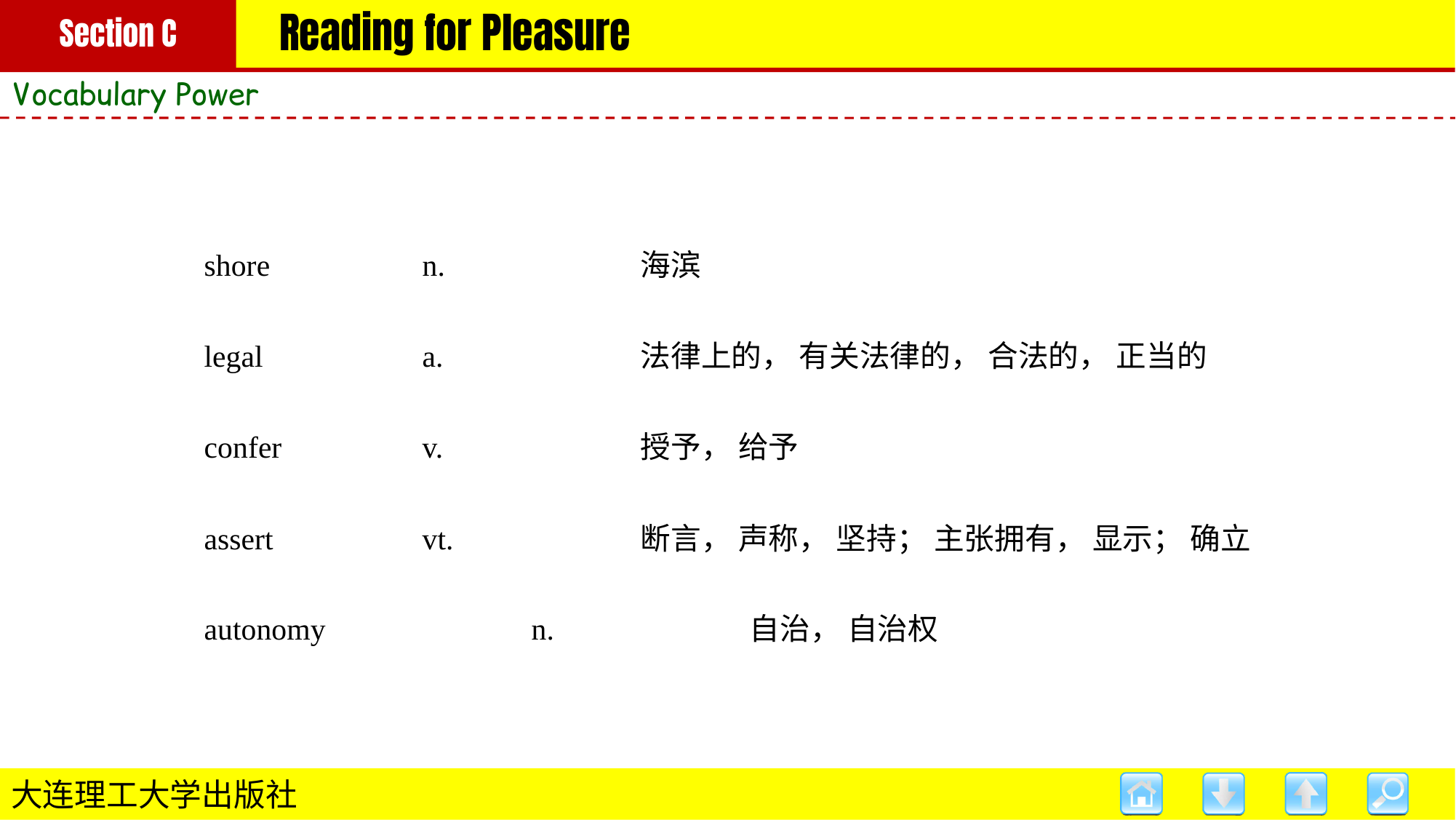

Section C
# Reading for Pleasure
Vocabulary Power
shore 		n. 		海滨
legal 		a. 		法律上的， 有关法律的， 合法的， 正当的
confer 		v. 		授予， 给予
assert 		vt. 		断言， 声称， 坚持； 主张拥有， 显示； 确立
autonomy 		n. 		自治， 自治权